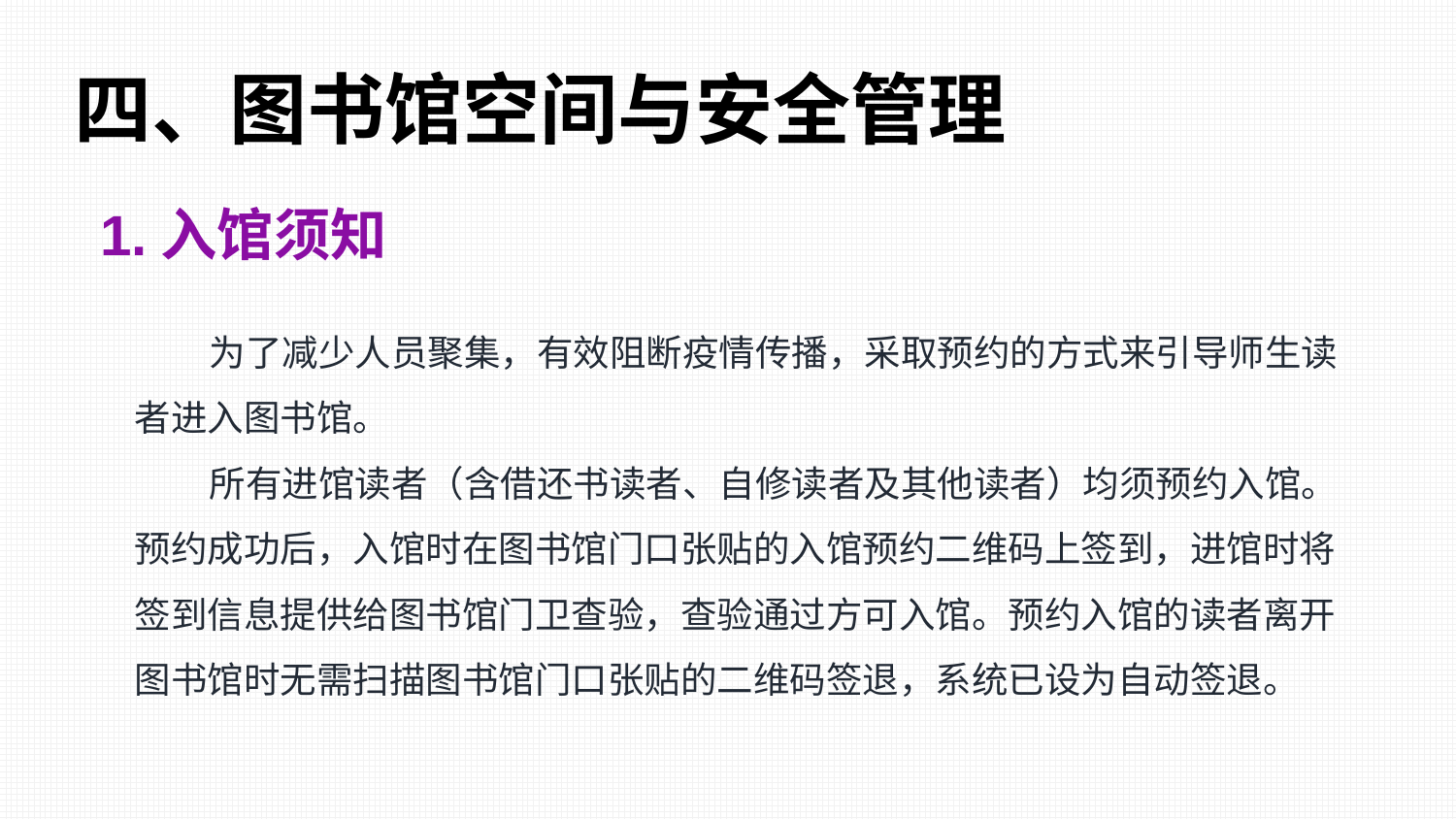

# 四、图书馆空间与安全管理
1.入馆须知
        为了减少人员聚集，有效阻断疫情传播，采取预约的方式来引导师生读者进入图书馆。
        所有进馆读者（含借还书读者、自修读者及其他读者）均须预约入馆。预约成功后，入馆时在图书馆门口张贴的入馆预约二维码上签到，进馆时将签到信息提供给图书馆门卫查验，查验通过方可入馆。预约入馆的读者离开图书馆时无需扫描图书馆门口张贴的二维码签退，系统已设为自动签退。